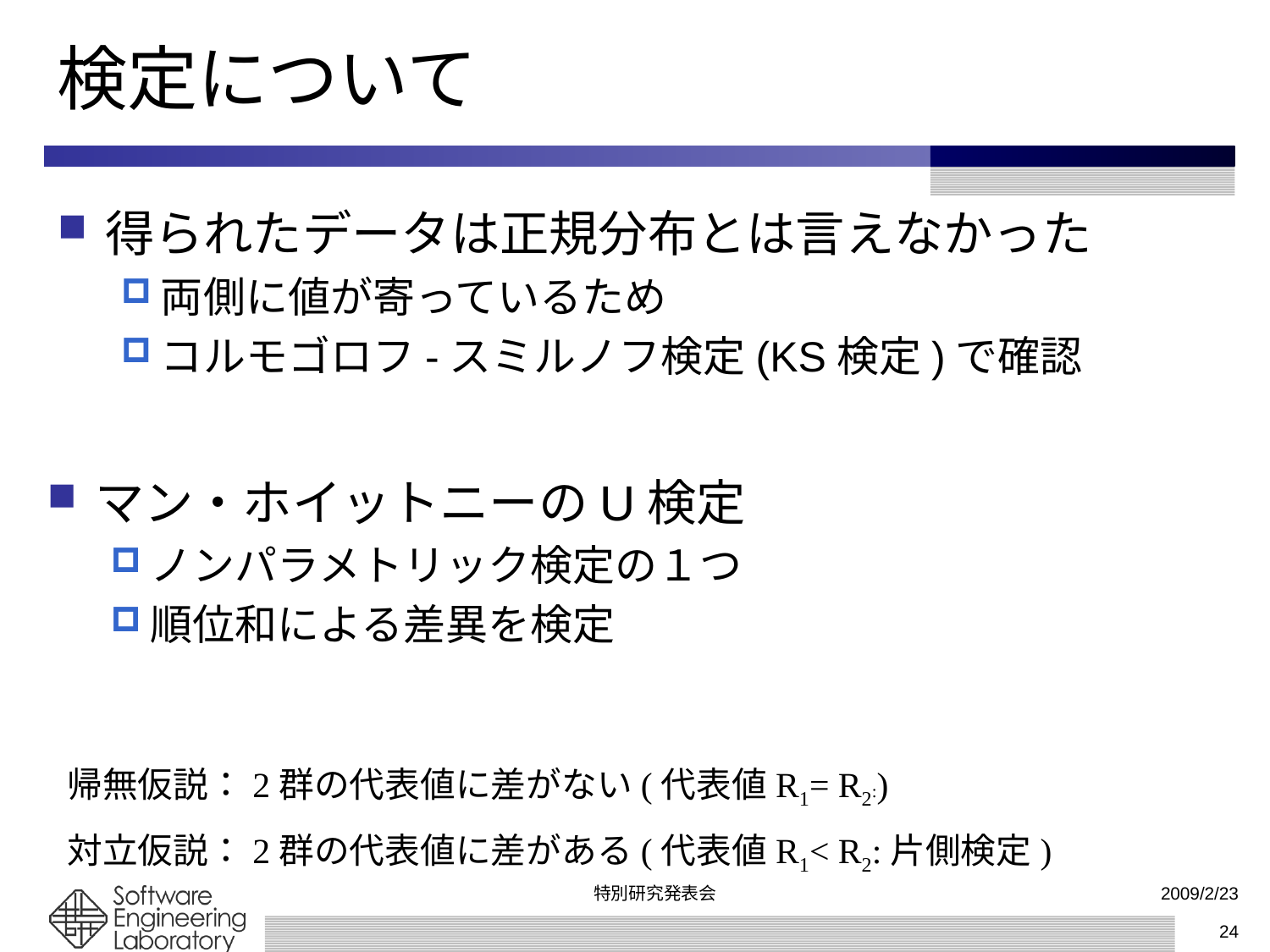

# 検定について
得られたデータは正規分布とは言えなかった
両側に値が寄っているため
コルモゴロフ-スミルノフ検定(KS検定)で確認

マン・ホイットニーのU検定
ノンパラメトリック検定の１つ
順位和による差異を検定
帰無仮説：2群の代表値に差がない(代表値R1= R2:)
対立仮説：2群の代表値に差がある(代表値R1< R2:片側検定)
特別研究発表会
2009/2/23
24